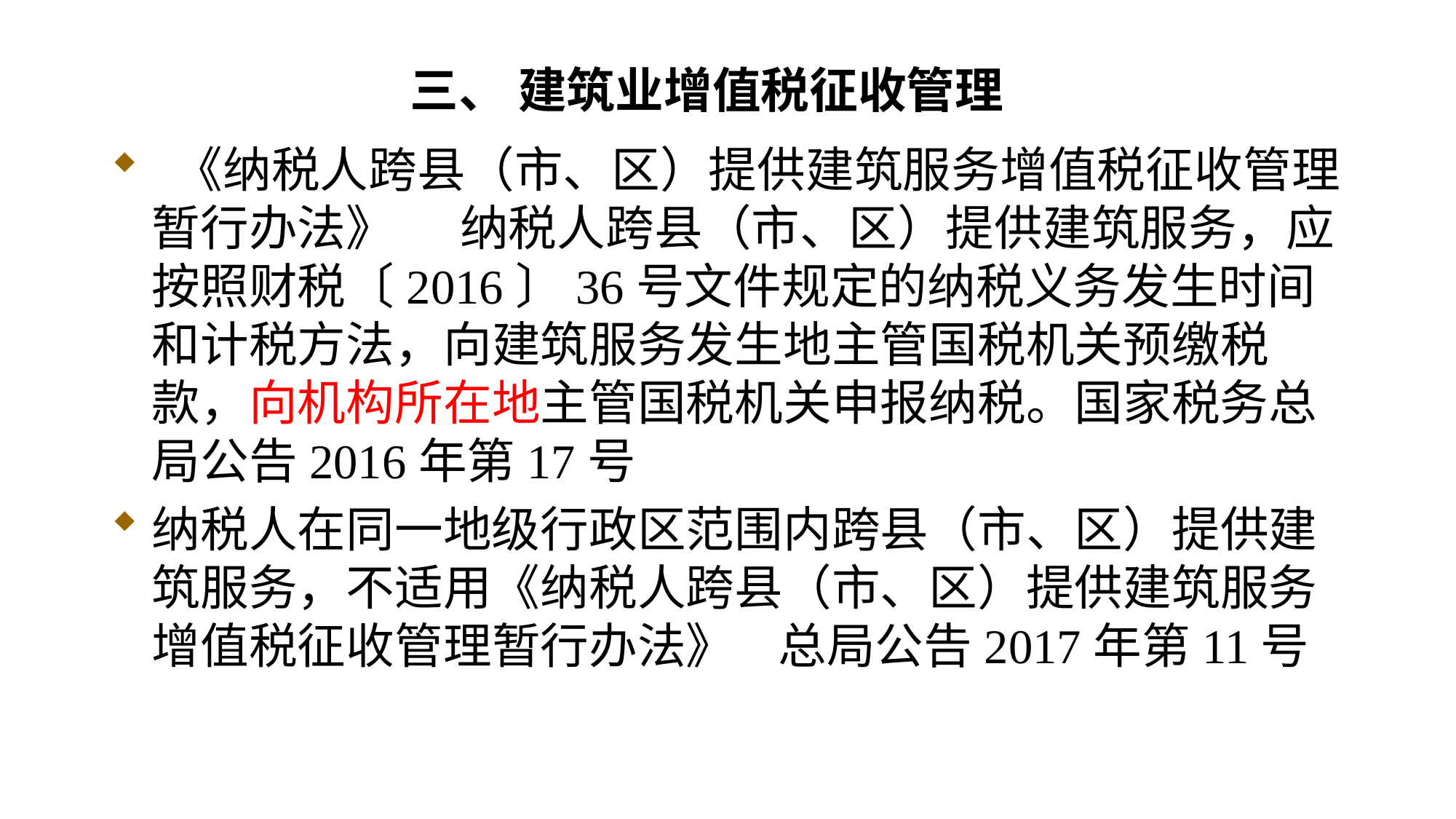

# 三、 建筑业增值税征收管理
 《纳税人跨县（市、区）提供建筑服务增值税征收管理暂行办法》      纳税人跨县（市、区）提供建筑服务，应按照财税〔2016〕36号文件规定的纳税义务发生时间和计税方法，向建筑服务发生地主管国税机关预缴税款，向机构所在地主管国税机关申报纳税。国家税务总局公告2016年第17号
纳税人在同一地级行政区范围内跨县（市、区）提供建筑服务，不适用《纳税人跨县（市、区）提供建筑服务增值税征收管理暂行办法》    总局公告2017年第11号